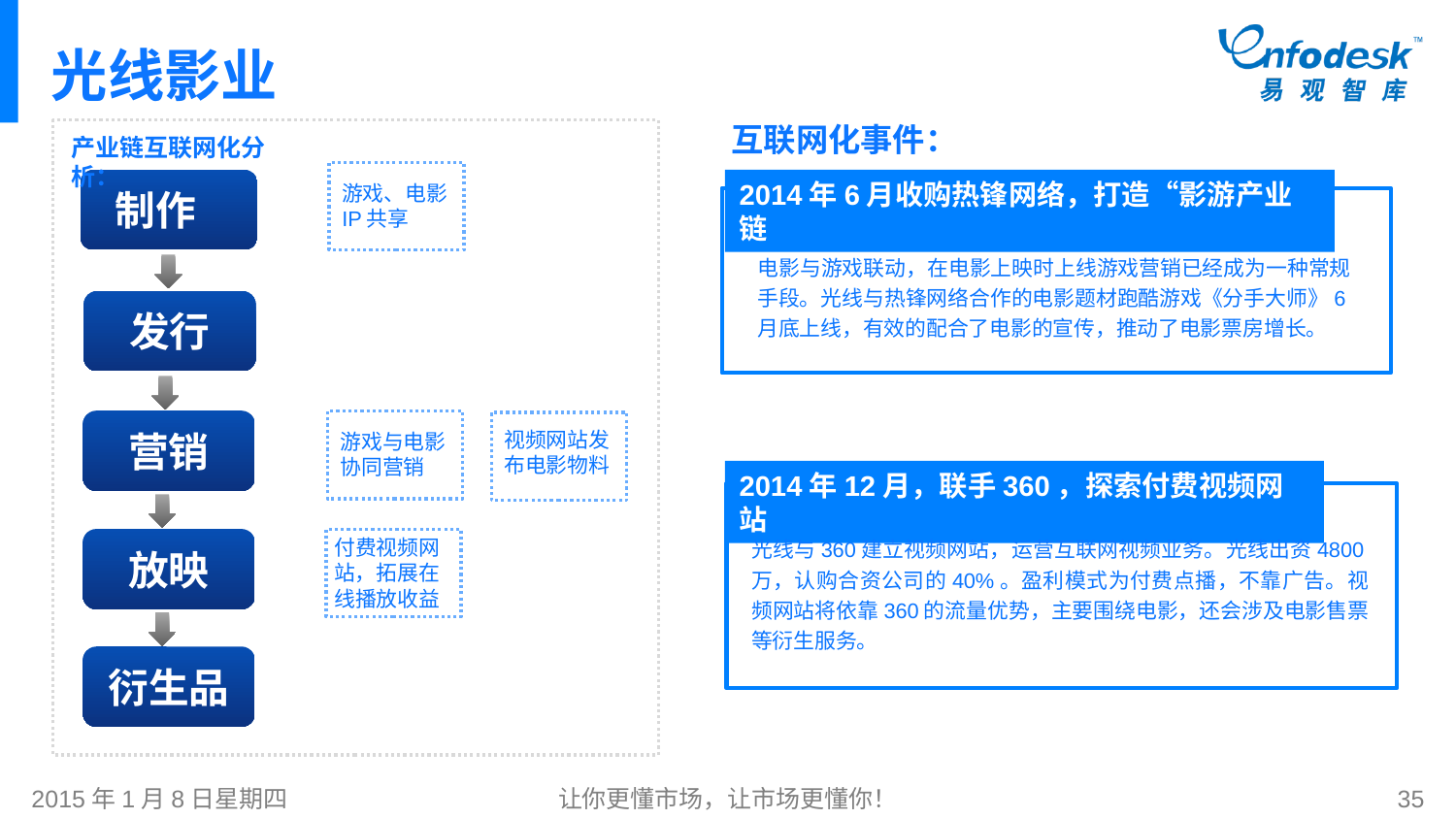

# 光线影业
互联网化事件：

产业链互联网化分析：

制作
2014年6月收购热锋网络，打造“影游产业链
游戏、电影IP共享

电影与游戏联动，在电影上映时上线游戏营销已经成为一种常规手段。光线与热锋网络合作的电影题材跑酷游戏《分手大师》6月底上线，有效的配合了电影的宣传，推动了电影票房增长。

发行

营销

视频网站发布电影物料
游戏与电影协同营销
2014年12月，联手360，探索付费视频网站

光线与360建立视频网站，运营互联网视频业务。光线出资4800万，认购合资公司的40%。盈利模式为付费点播，不靠广告。视频网站将依靠360的流量优势，主要围绕电影，还会涉及电影售票等衍生服务。
付费视频网站，拓展在线播放收益
放映

衍生品
2015年1月8日星期四
让你更懂市场，让市场更懂你！
35